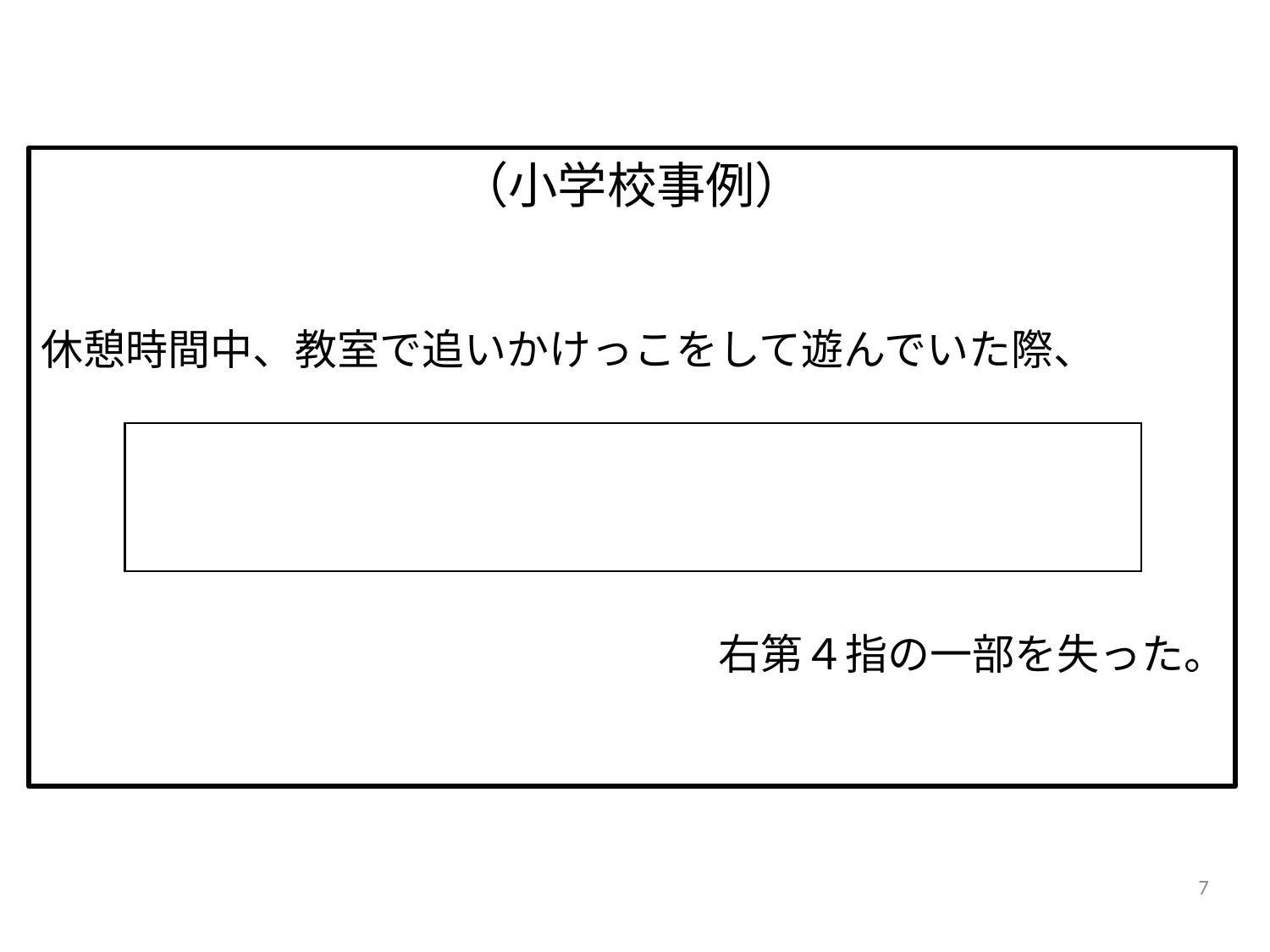

（小学校事例）

休憩時間中、教室で追いかけっこをして遊んでいた際、

　　　　　　　　　　　　　　　　右第４指の一部を失った。

7